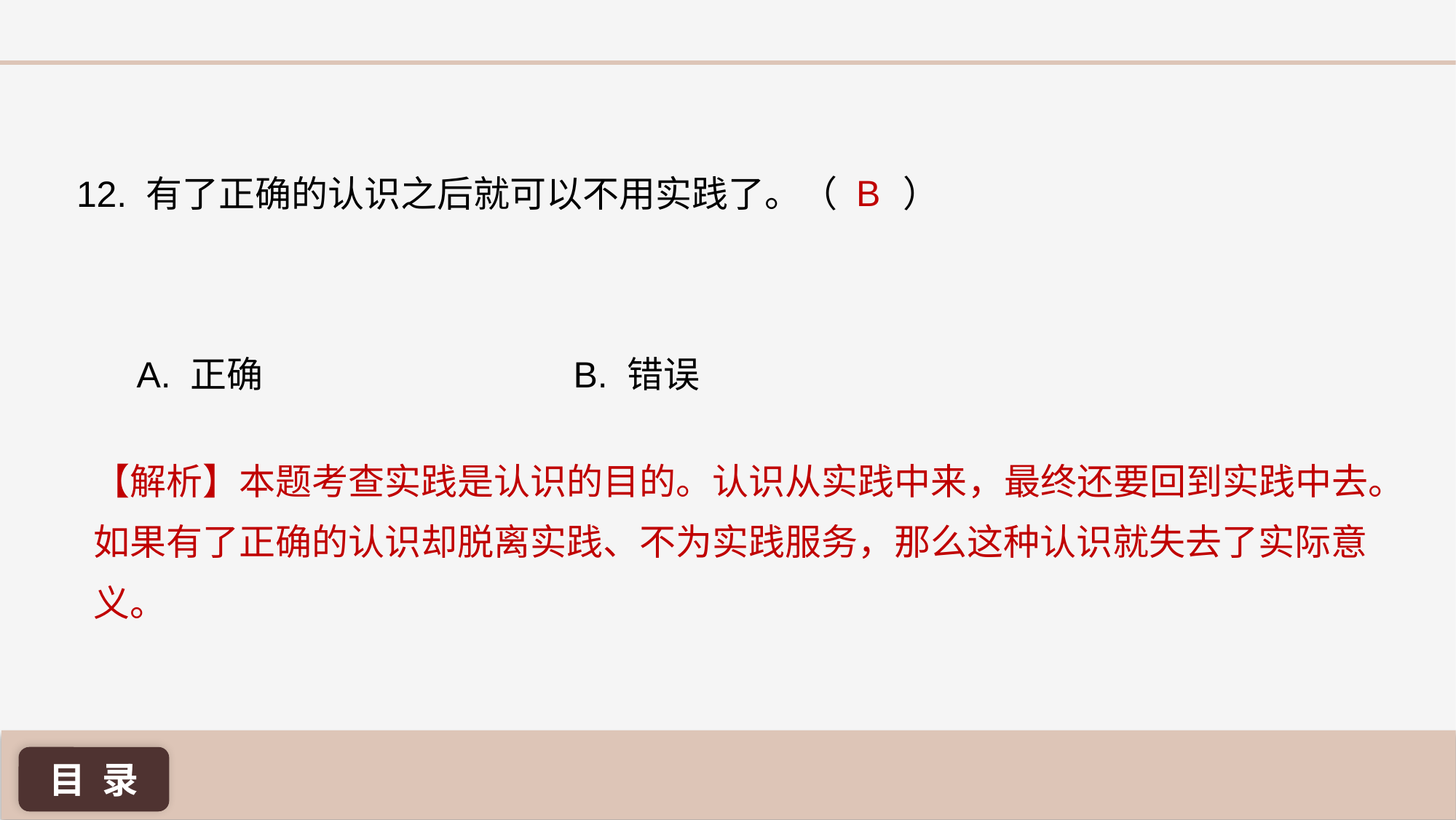

B
12. 有了正确的认识之后就可以不用实践了。（        ）
A. 正确 			B. 错误
【解析】本题考查实践是认识的目的。认识从实践中来，最终还要回到实践中去。如果有了正确的认识却脱离实践、不为实践服务，那么这种认识就失去了实际意义。